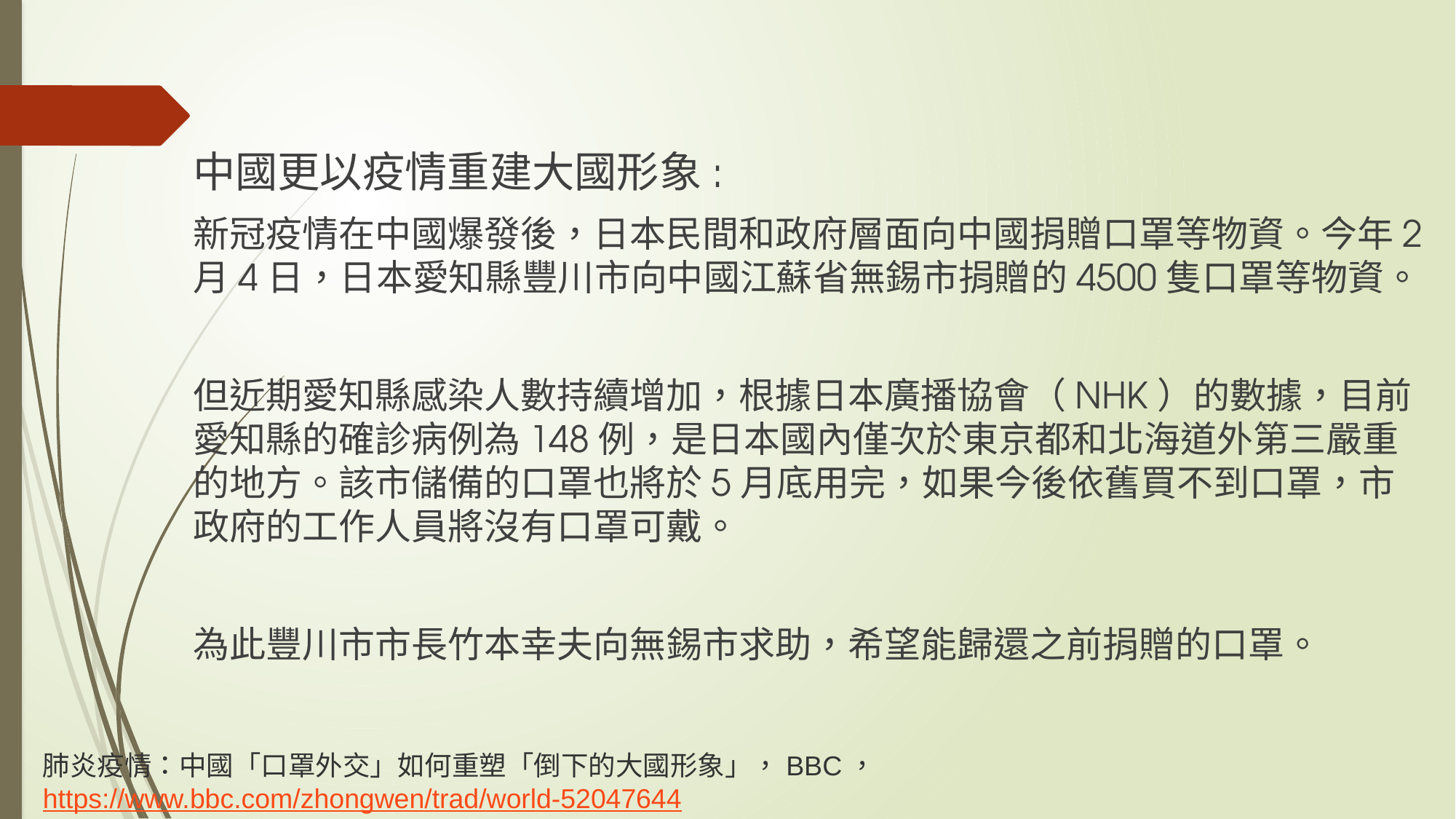

中國更以疫情重建大國形象:
新冠疫情在中國爆發後，日本民間和政府層面向中國捐贈口罩等物資。今年2月4日，日本愛知縣豐川市向中國江蘇省無錫市捐贈的4500隻口罩等物資。

但近期愛知縣感染人數持續增加，根據日本廣播協會（NHK）的數據，目前愛知縣的確診病例為148例，是日本國內僅次於東京都和北海道外第三嚴重的地方。該市儲備的口罩也將於5月底用完，如果今後依舊買不到口罩，市政府的工作人員將沒有口罩可戴。

為此豐川市市長竹本幸夫向無錫市求助，希望能歸還之前捐贈的口罩。
肺炎疫情：中國「口罩外交」如何重塑「倒下的大國形象」，BBC，https://www.bbc.com/zhongwen/trad/world-52047644